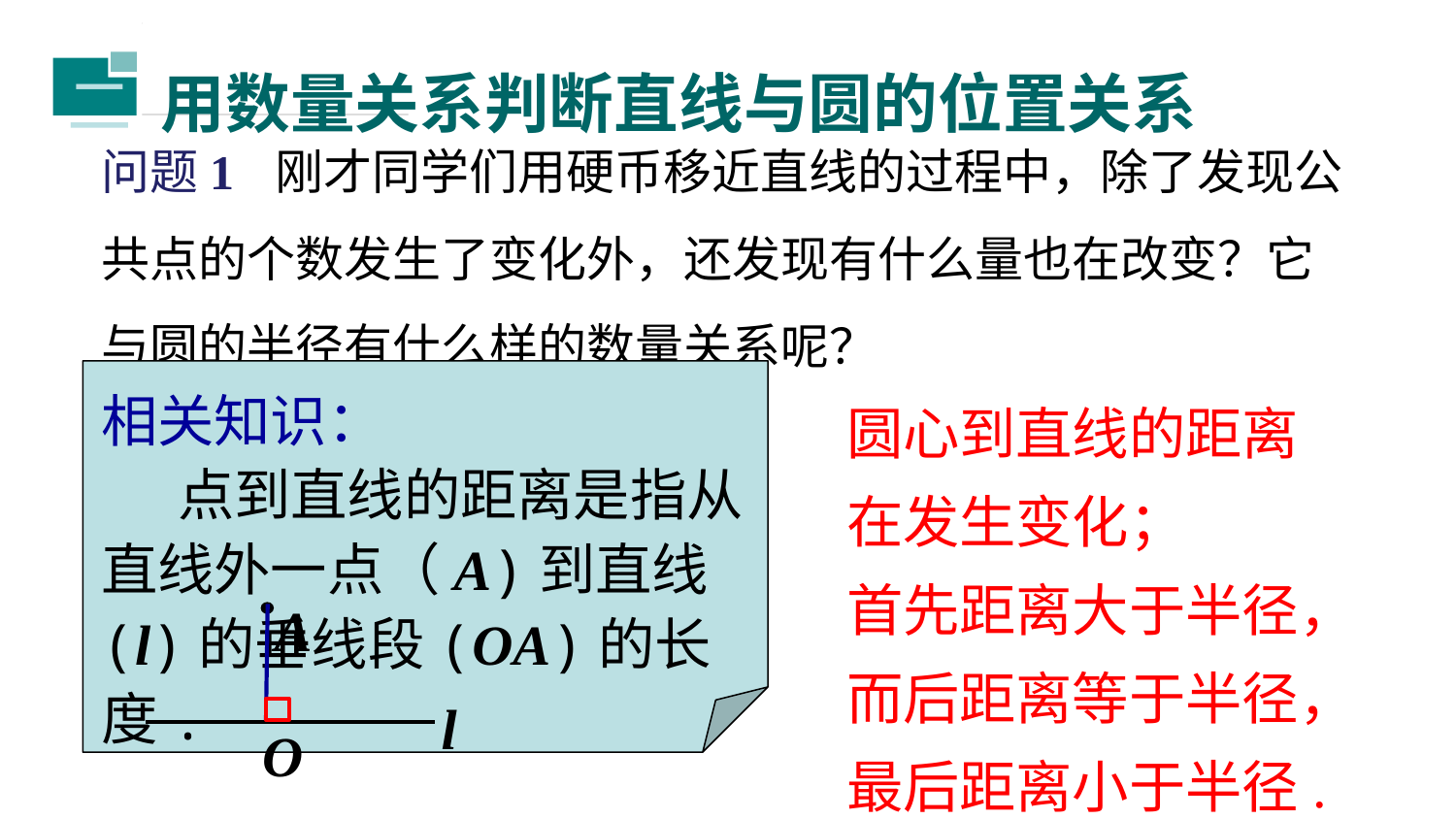

用数量关系判断直线与圆的位置关系
二

问题1 刚才同学们用硬币移近直线的过程中，除了发现公共点的个数发生了变化外，还发现有什么量也在改变？它与圆的半径有什么样的数量关系呢？

相关知识：
     点到直线的距离是指从直线外一点（A)到直线(l)的垂线段(OA)的长度.

l

A
O
圆心到直线的距离
在发生变化；
首先距离大于半径，
而后距离等于半径，
最后距离小于半径.